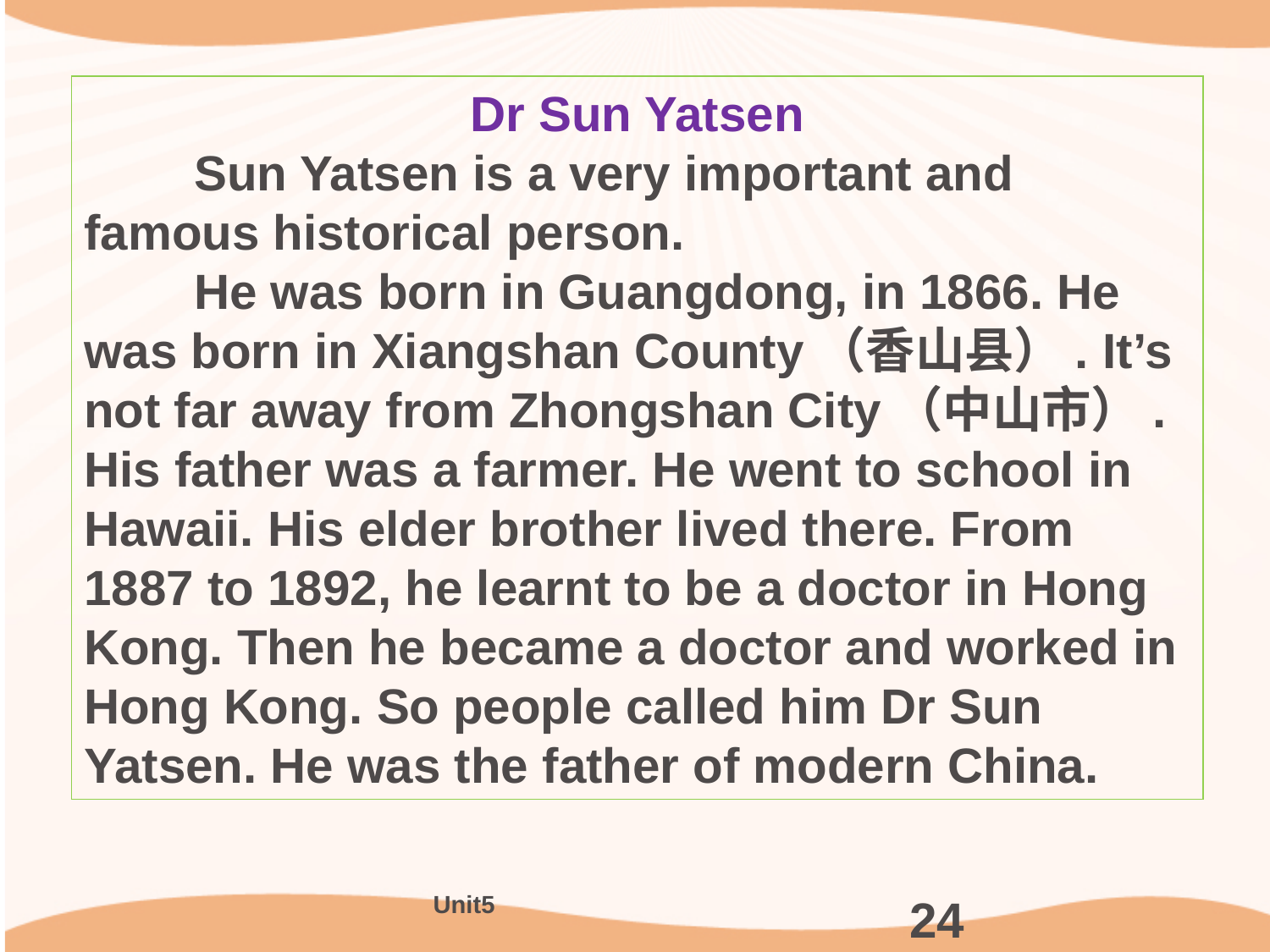

Dr Sun Yatsen
        Sun Yatsen is a very important and famous historical person.
        He was born in Guangdong, in 1866. He was born in Xiangshan County（香山县）. It’s not far away from Zhongshan City（中山市）. His father was a farmer. He went to school in Hawaii. His elder brother lived there. From 1887 to 1892, he learnt to be a doctor in Hong Kong. Then he became a doctor and worked in Hong Kong. So people called him Dr Sun Yatsen. He was the father of modern China.
Unit5
24
本页PPT可供学生课外阅读。